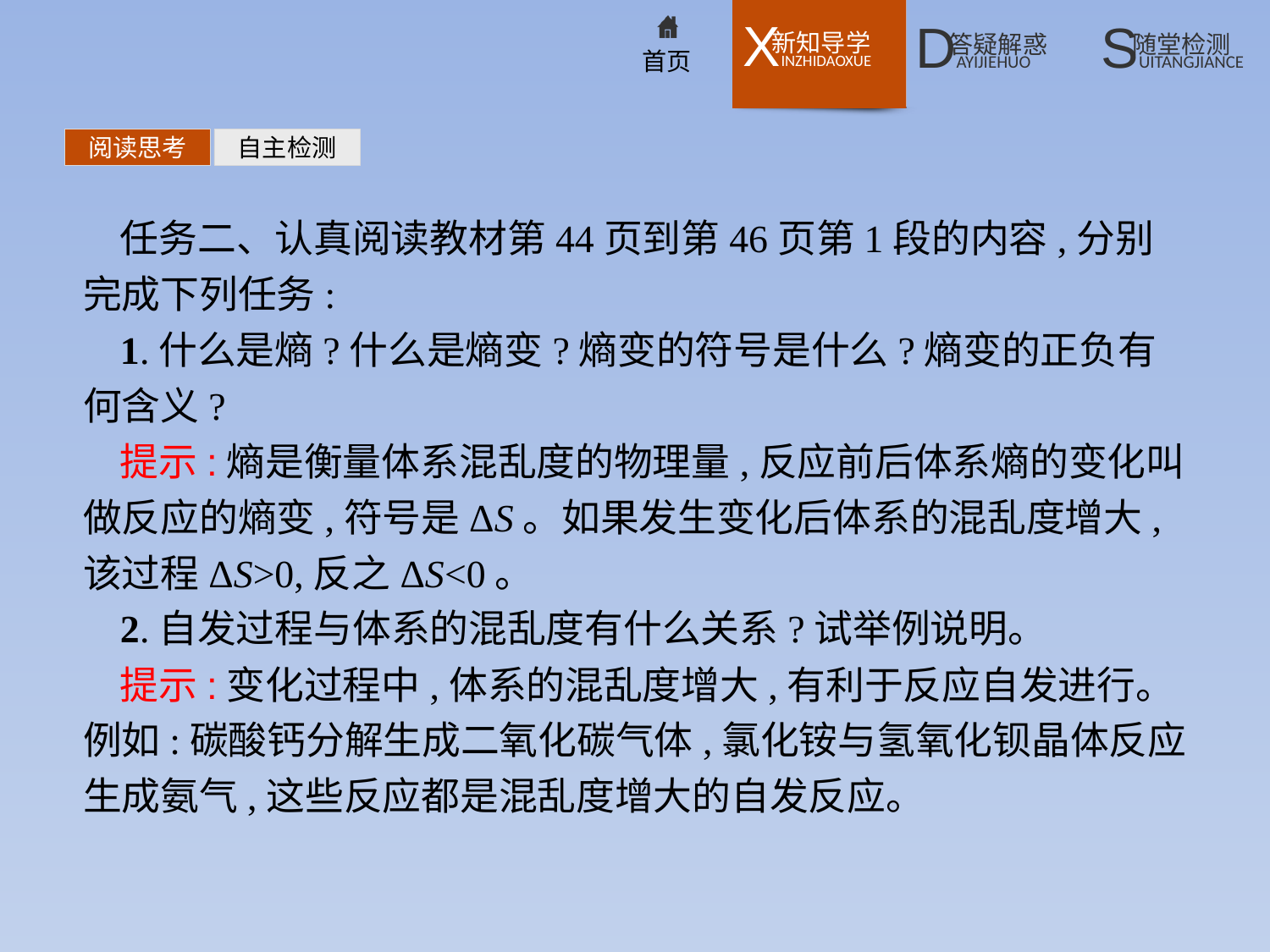

阅读思考
自主检测
任务二、认真阅读教材第44页到第46页第1段的内容,分别完成下列任务:
1.什么是熵?什么是熵变?熵变的符号是什么?熵变的正负有何含义?
提示:熵是衡量体系混乱度的物理量,反应前后体系熵的变化叫做反应的熵变,符号是ΔS。如果发生变化后体系的混乱度增大,该过程ΔS>0,反之ΔS<0。
2.自发过程与体系的混乱度有什么关系?试举例说明。
提示:变化过程中,体系的混乱度增大,有利于反应自发进行。例如:碳酸钙分解生成二氧化碳气体,氯化铵与氢氧化钡晶体反应生成氨气,这些反应都是混乱度增大的自发反应。